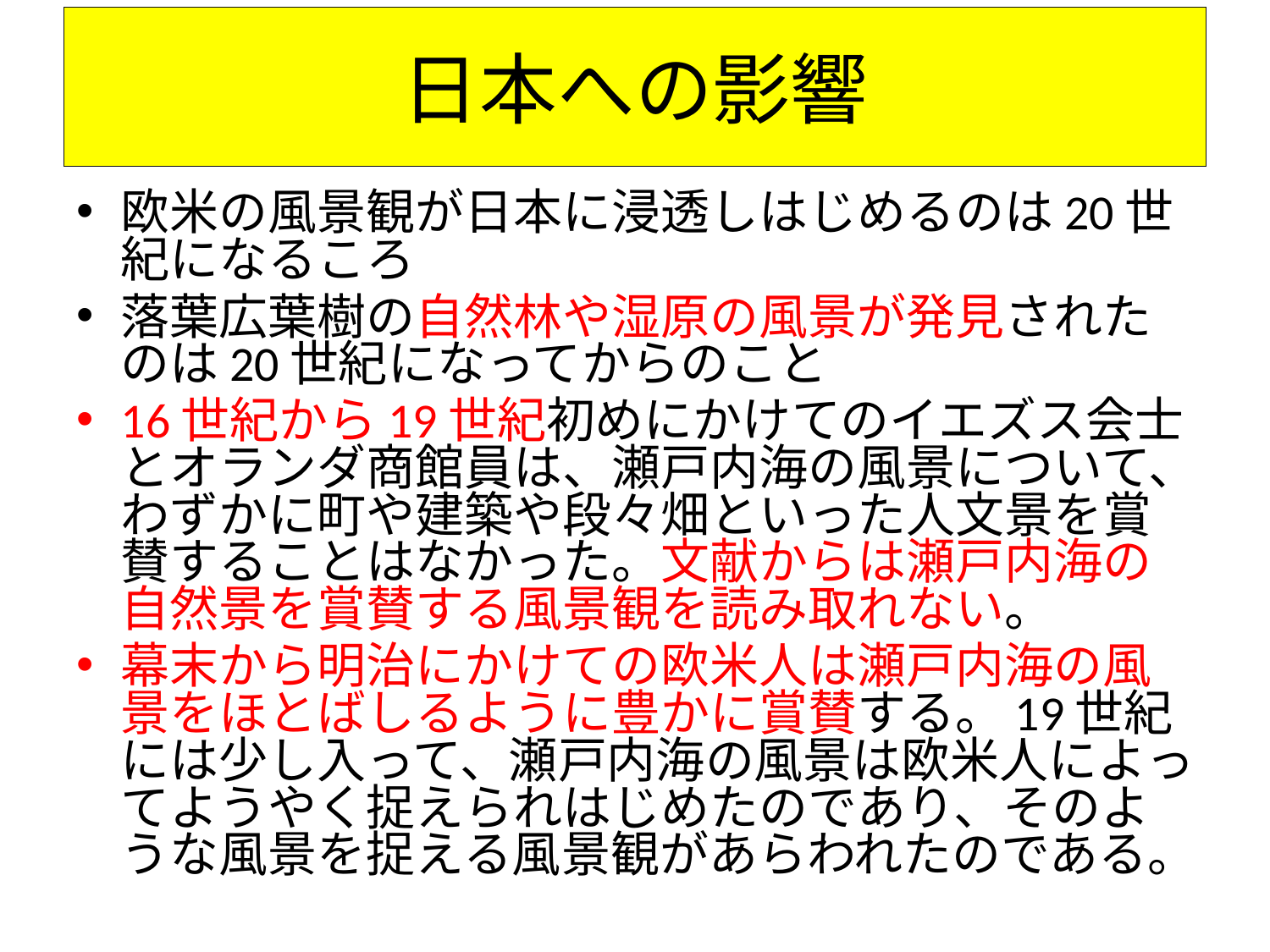

# 日本への影響
欧米の風景観が日本に浸透しはじめるのは20世紀になるころ
落葉広葉樹の自然林や湿原の風景が発見されたのは20世紀になってからのこと
16世紀から19世紀初めにかけてのイエズス会士とオランダ商館員は、瀬戸内海の風景について、わずかに町や建築や段々畑といった人文景を賞賛することはなかった。文献からは瀬戸内海の自然景を賞賛する風景観を読み取れない。
幕末から明治にかけての欧米人は瀬戸内海の風景をほとばしるように豊かに賞賛する。19世紀には少し入って、瀬戸内海の風景は欧米人によってようやく捉えられはじめたのであり、そのような風景を捉える風景観があらわれたのである。